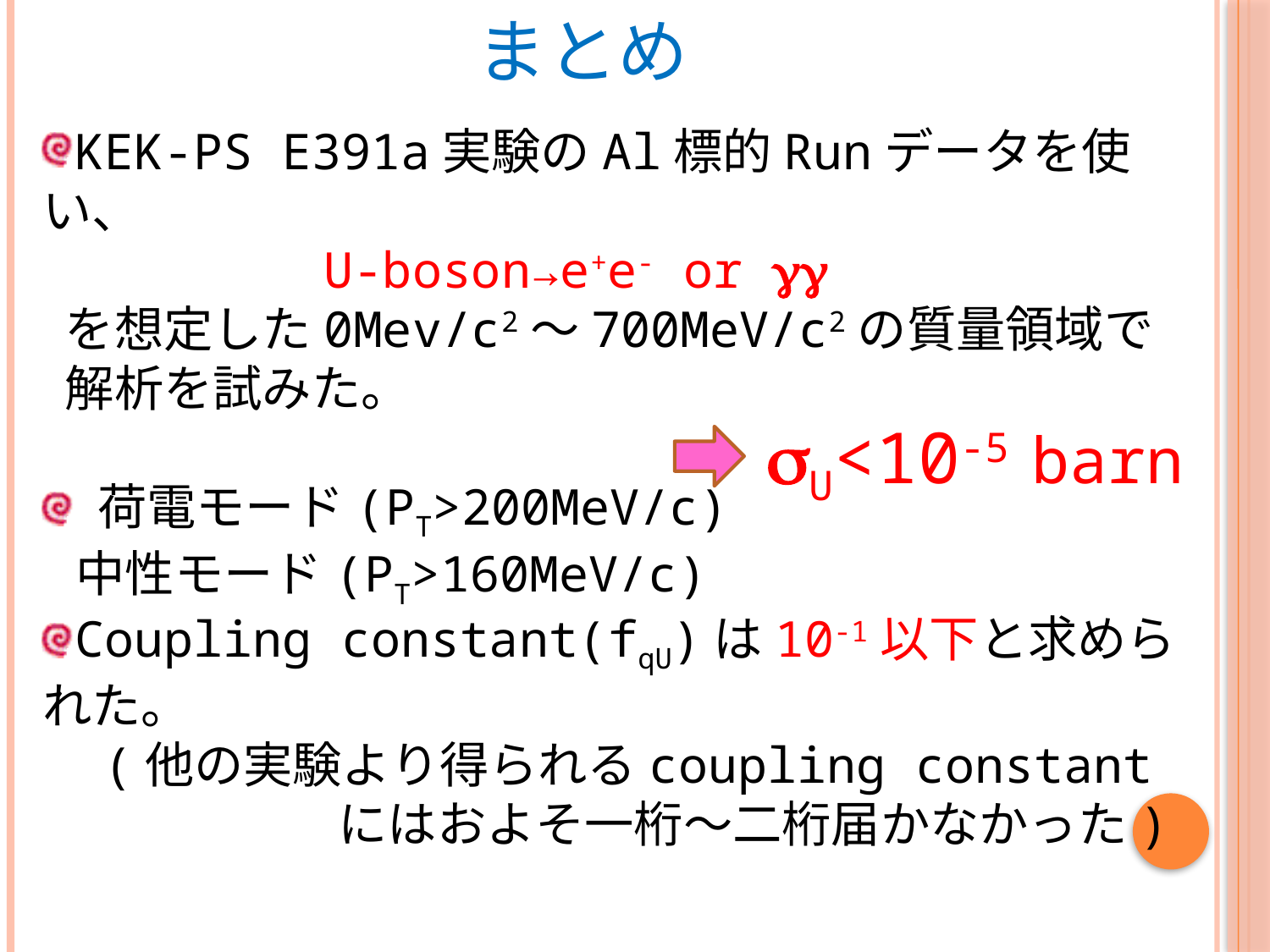

# まとめ
KEK-PS E391a実験のAl標的Runデータを使い、
 　　　　　U-boson→e+e- or γγ
 を想定した0Mev/c2～700MeV/c2の質量領域で
 解析を試みた。

 荷電モード(PT>200MeV/c)
  中性モード(PT>160MeV/c)
σU<10-5 barn

Coupling constant(fqU)は10-1以下と求められた。
　(他の実験より得られるcoupling constant
　　　　　　にはおよそ一桁～二桁届かなかった)